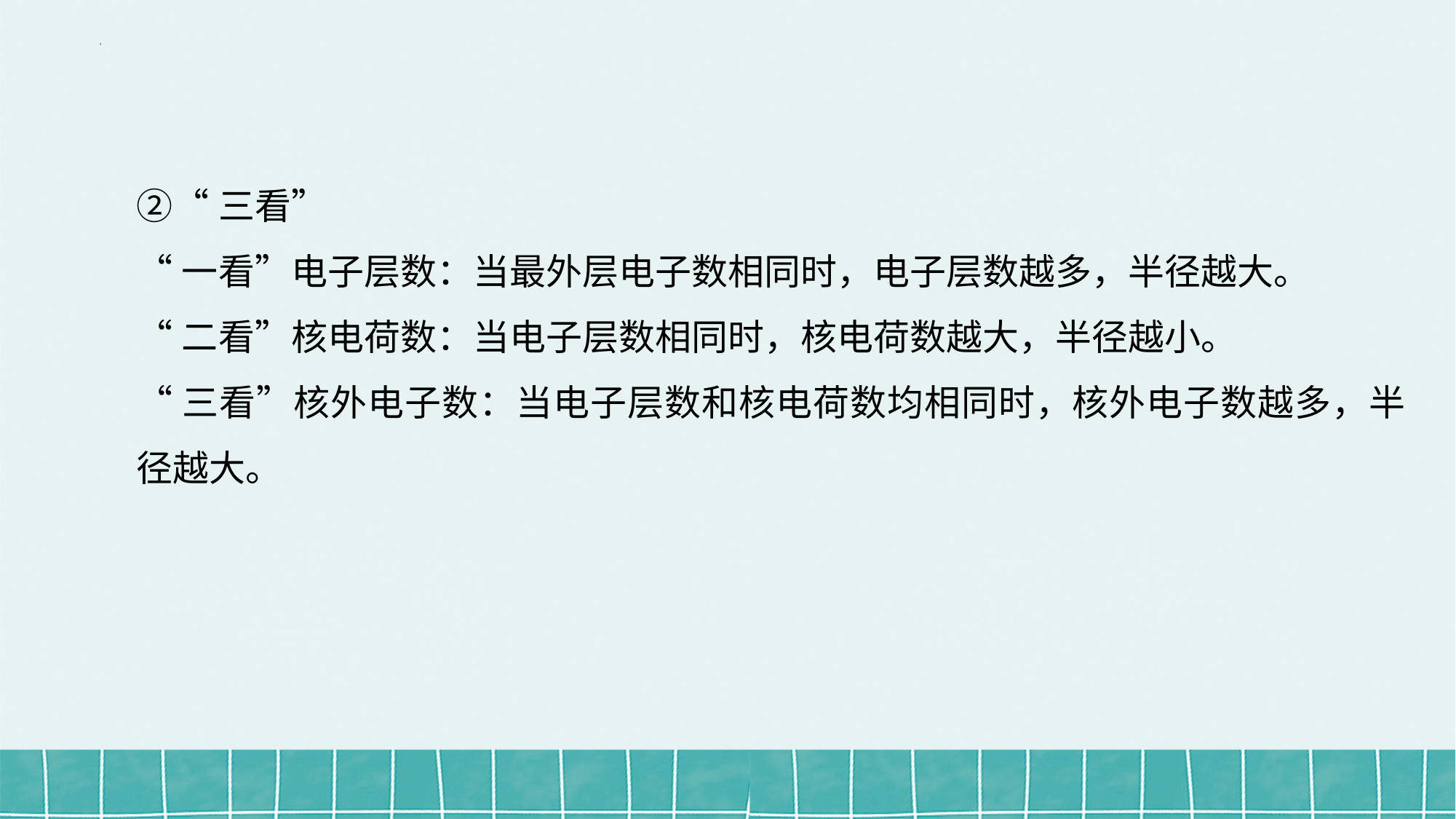

②“三看”
“一看”电子层数：当最外层电子数相同时，电子层数越多，半径越大。
“二看”核电荷数：当电子层数相同时，核电荷数越大，半径越小。
“三看”核外电子数：当电子层数和核电荷数均相同时，核外电子数越多，半径越大。